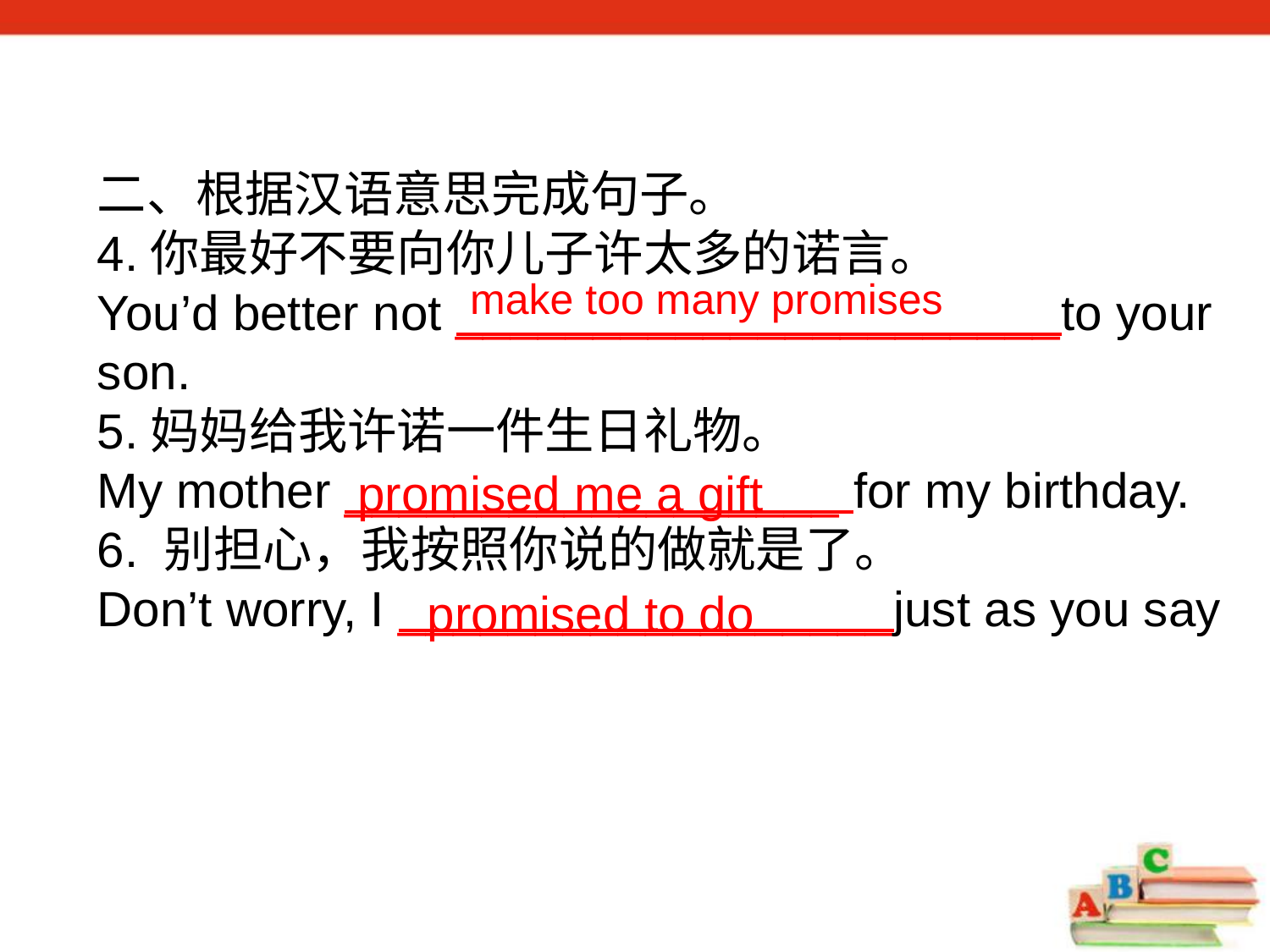

二、根据汉语意思完成句子。
4.你最好不要向你儿子许太多的诺言。
You’d better not ______________________to your son.
5.妈妈给我许诺一件生日礼物。
My mother __________________ for my birthday.
6. 别担心，我按照你说的做就是了。
Don’t worry, I __________________just as you say
make too many promises
promised me a gift
promised to do